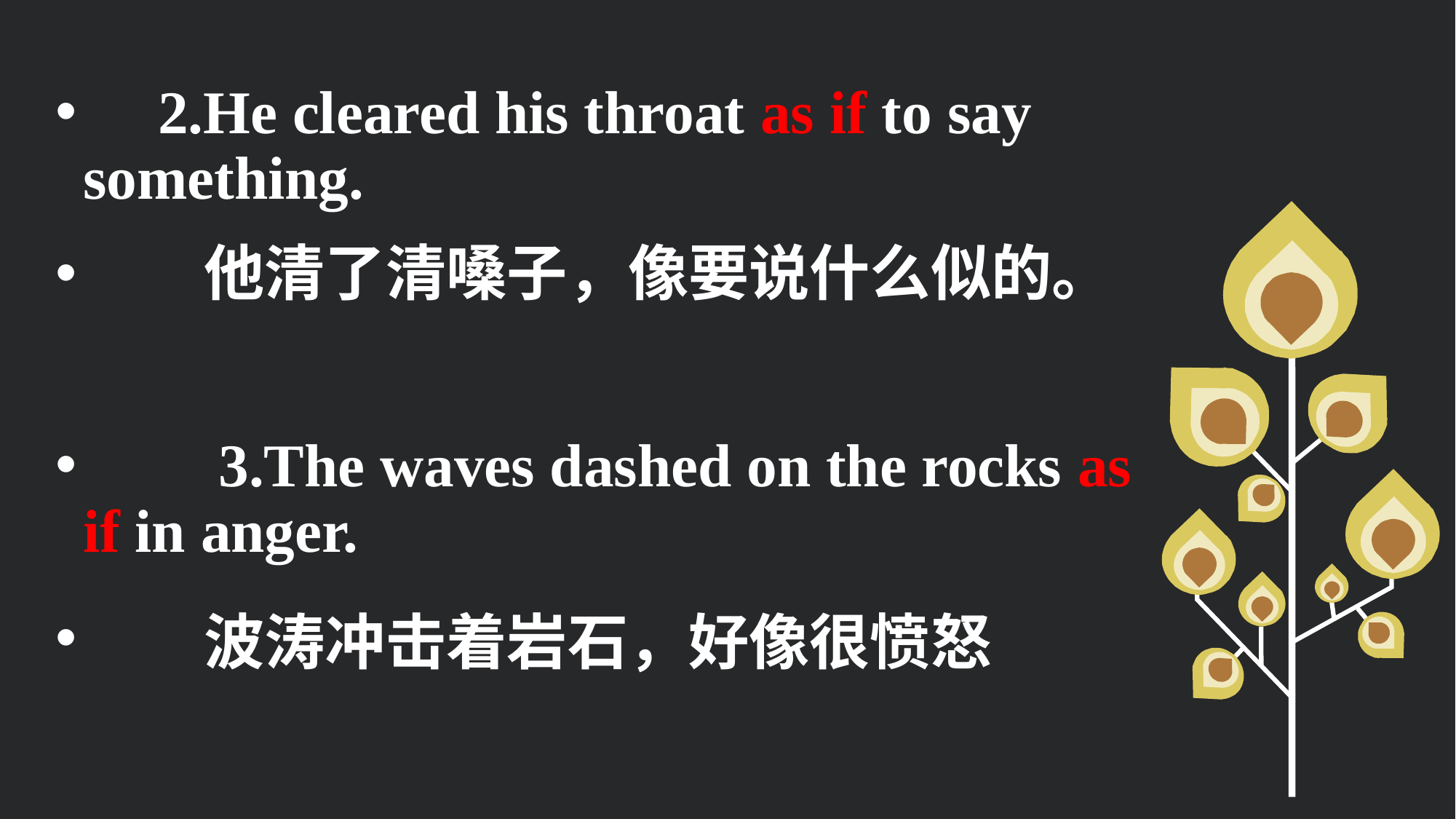

2.He cleared his throat as if to say something.
　　他清了清嗓子，像要说什么似的。

　　3.The waves dashed on the rocks as if in anger.
　　波涛冲击着岩石，好像很愤怒